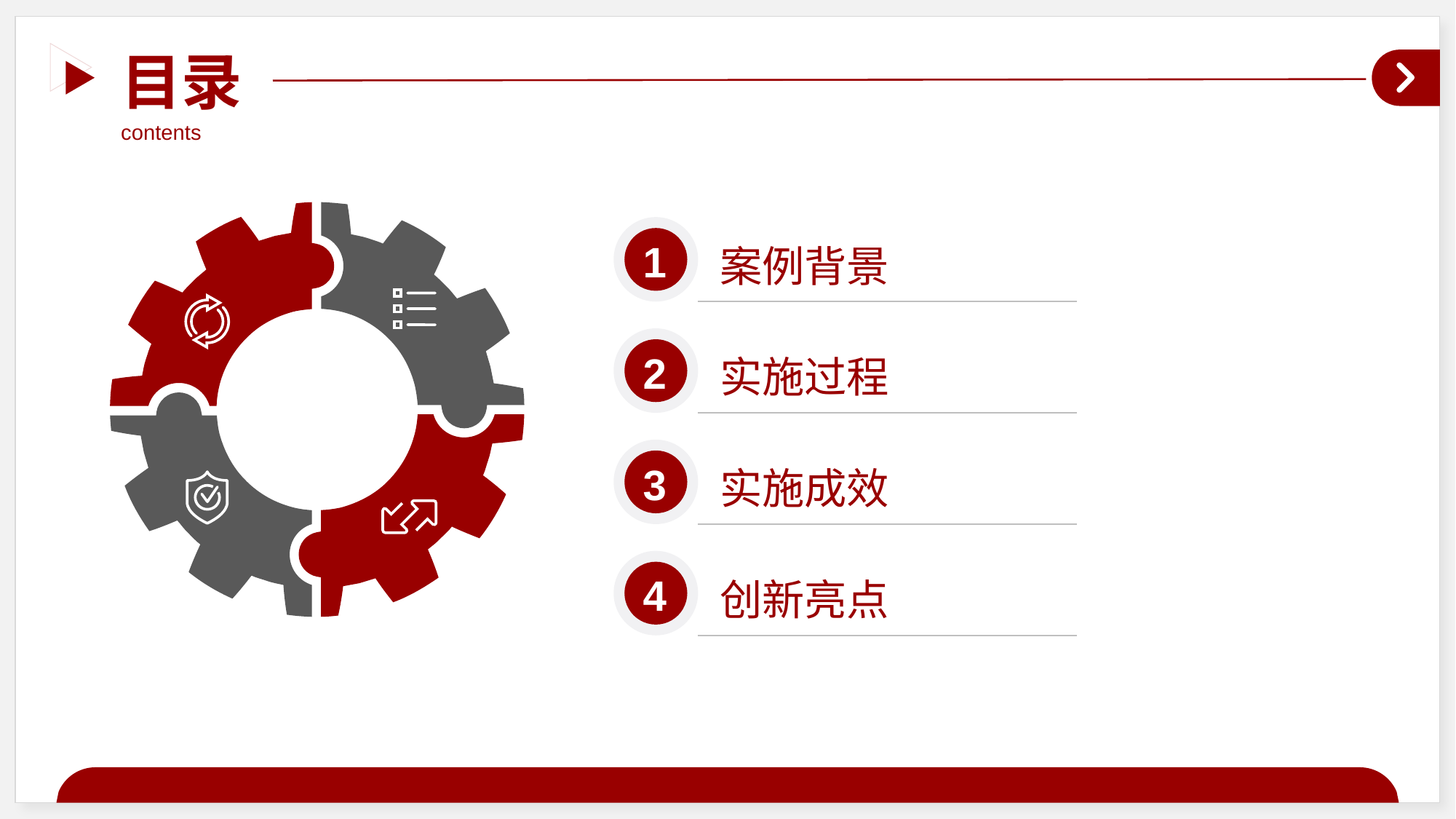

目录
contents

1
案例背景

2
实施过程

3
实施成效

4
创新亮点